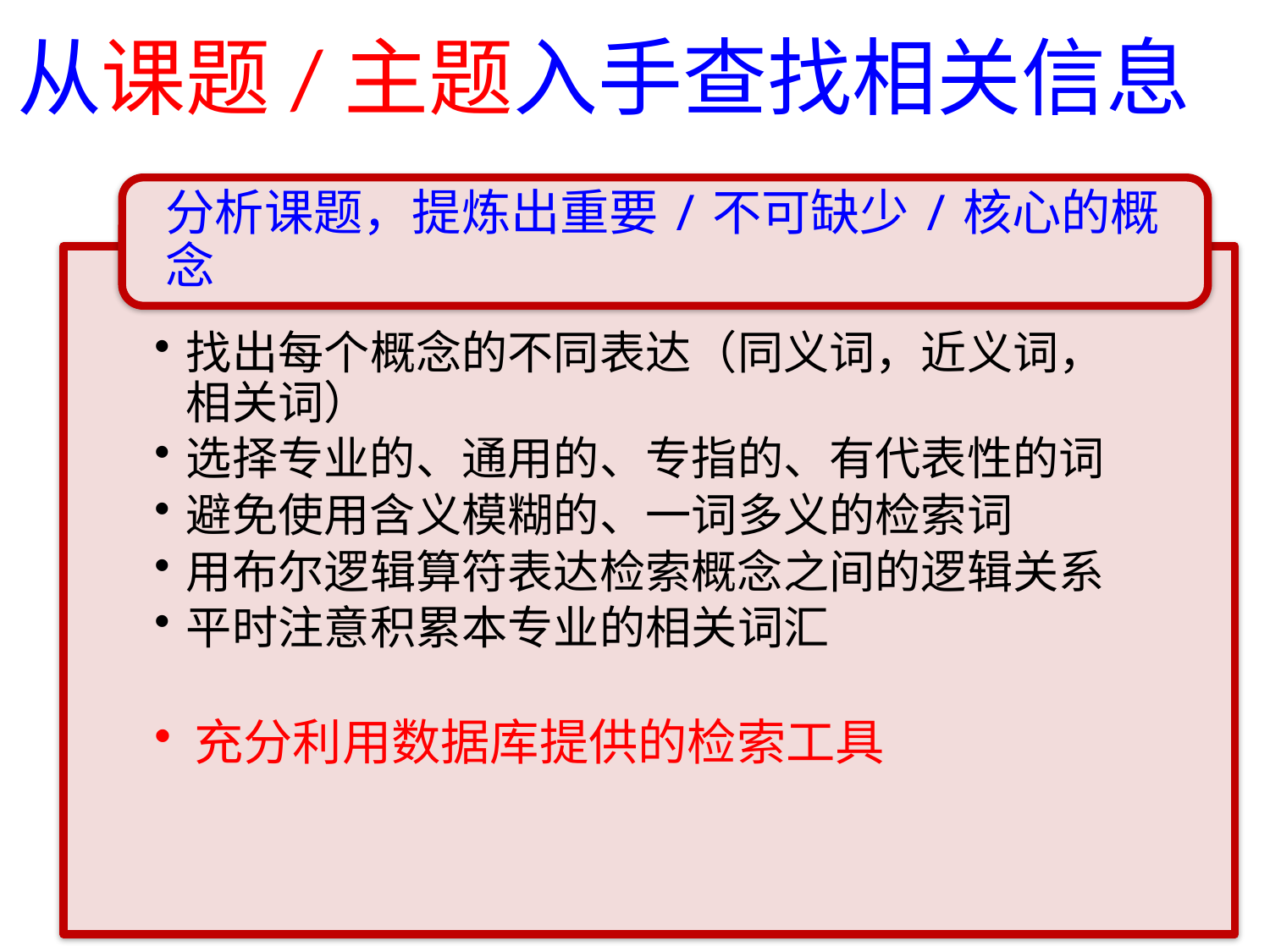

# 从课题/主题入手查找相关信息
找出每个概念的不同表达（同义词，近义词，相关词）
选择专业的、通用的、专指的、有代表性的词
避免使用含义模糊的、一词多义的检索词
用布尔逻辑算符表达检索概念之间的逻辑关系
平时注意积累本专业的相关词汇

充分利用数据库提供的检索工具
分析课题，提炼出重要/不可缺少/核心的概念